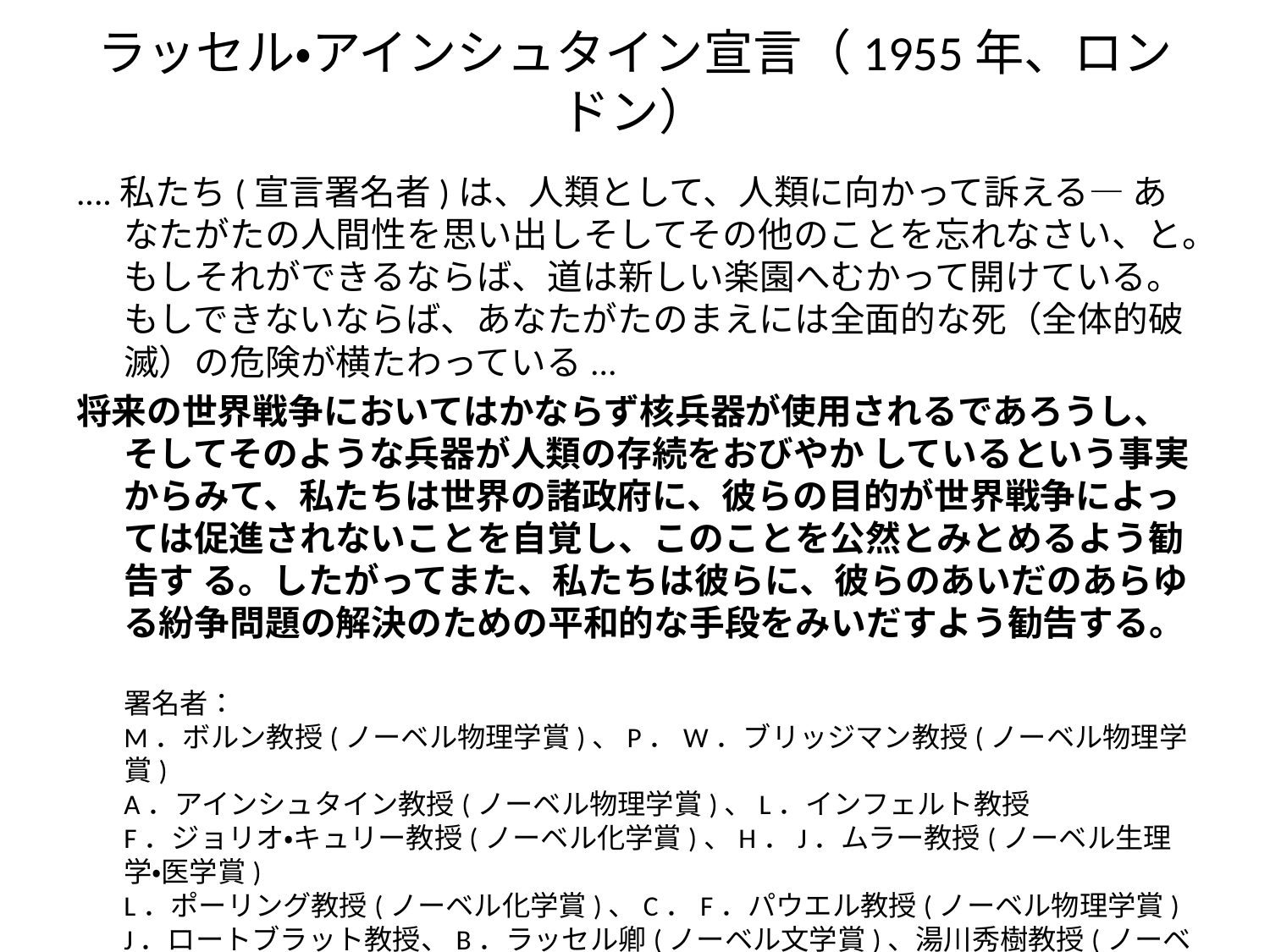

# ラッセル・アインシュタイン宣言（1955年、ロンドン）
....私たち(宣言署名者)は、人類として、人類に向かって訴える— あなたがたの人間性を思い出しそしてその他のことを忘れなさい、と。もしそれができるならば、道は新しい楽園へむかって開けている。もしできないならば、あなたがたのまえには全面的な死（全体的破滅）の危険が横たわっている...
将来の世界戦争においてはかならず核兵器が使用されるであろうし、そしてそのような兵器が人類の存続をおびやか しているという事実からみて、私たちは世界の諸政府に、彼らの目的が世界戦争によっては促進されないことを自覚し、このことを公然とみとめるよう勧告す る。したがってまた、私たちは彼らに、彼らのあいだのあらゆる紛争問題の解決のための平和的な手段をみいだすよう勧告する。
署名者：
M．ボルン教授(ノーベル物理学賞)、P．W．ブリッジマン教授(ノーベル物理学賞)
A．アインシュタイン教授(ノーベル物理学賞)、L．インフェルト教授
F．ジョリオ・キュリー教授(ノーベル化学賞)、H．J．ムラー教授(ノーベル生理学・医学賞)
L．ポーリング教授(ノーベル化学賞)、C．F．パウエル教授(ノーベル物理学賞)
J．ロートブラット教授、B．ラッセル卿(ノーベル文学賞)、湯川秀樹教授(ノーベル物理学賞)